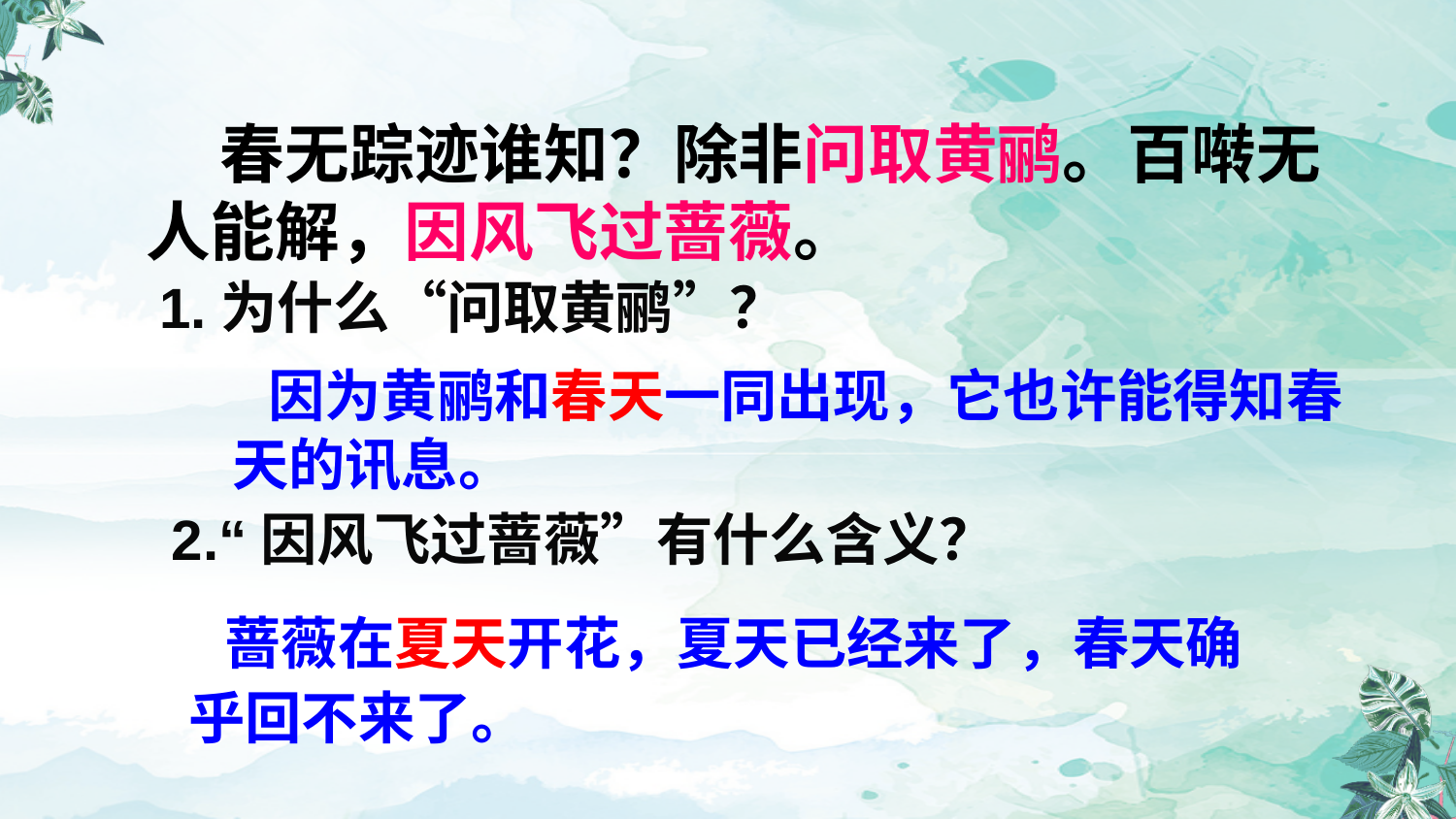

春无踪迹谁知？除非问取黄鹂。百啭无人能解，因风飞过蔷薇。
  1.为什么“问取黄鹂”？
      因为黄鹂和春天一同出现，它也许能得知春天的讯息。
  2.“因风飞过蔷薇”有什么含义？
      蔷薇在夏天开花，夏天已经来了，春天确乎回不来了。